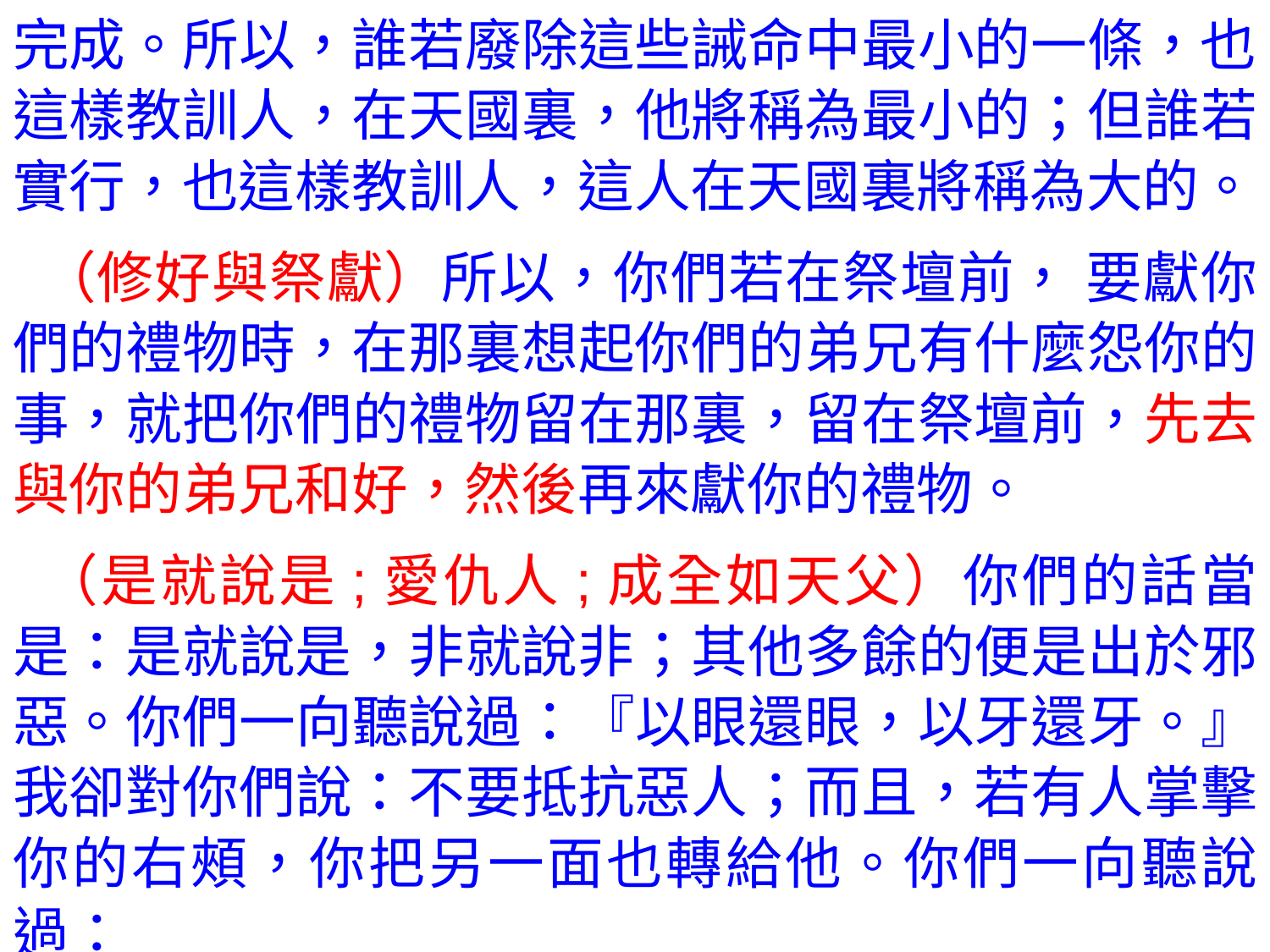

完成。所以，誰若廢除這些誡命中最小的一條，也這樣教訓人，在天國裏，他將稱為最小的；但誰若實行，也這樣教訓人，這人在天國裏將稱為大的。
 （修好與祭獻）所以，你們若在祭壇前， 要獻你們的禮物時，在那裏想起你們的弟兄有什麼怨你的事，就把你們的禮物留在那裏，留在祭壇前，先去與你的弟兄和好，然後再來獻你的禮物。
 （是就說是;愛仇人;成全如天父）你們的話當是：是就說是，非就說非；其他多餘的便是出於邪惡。你們一向聽說過：『以眼還眼，以牙還牙。』我卻對你們說：不要抵抗惡人；而且，若有人掌擊你的右頰，你把另一面也轉給他。你們一向聽說過：